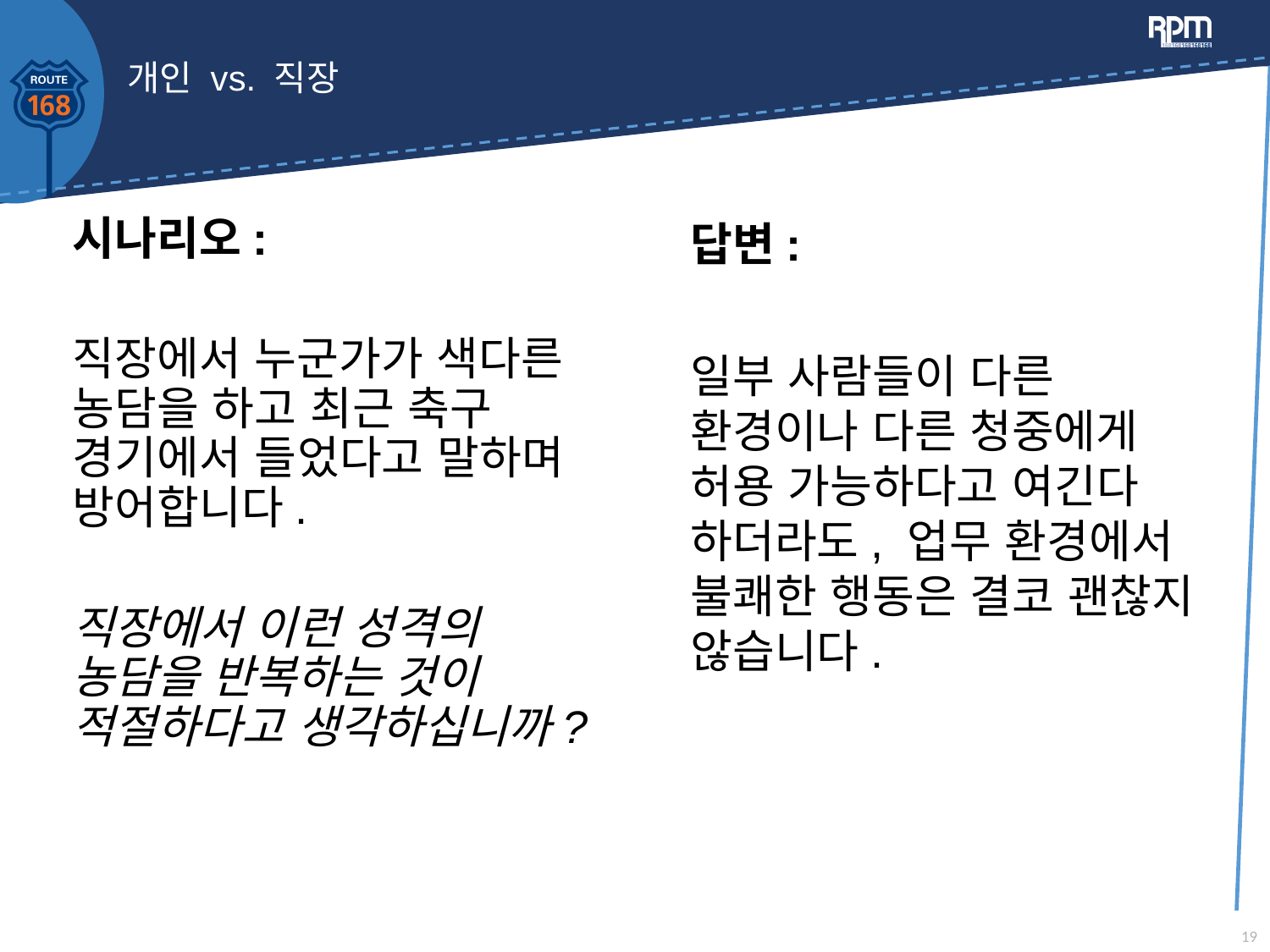

# 개인 vs. 직장
답변:

일부 사람들이 다른 환경이나 다른 청중에게 허용 가능하다고 여긴다 하더라도, 업무 환경에서 불쾌한 행동은 결코 괜찮지 않습니다.
시나리오:

직장에서 누군가가 색다른 농담을 하고 최근 축구 경기에서 들었다고 말하며 방어합니다.

직장에서 이런 성격의 농담을 반복하는 것이 적절하다고 생각하십니까?
19